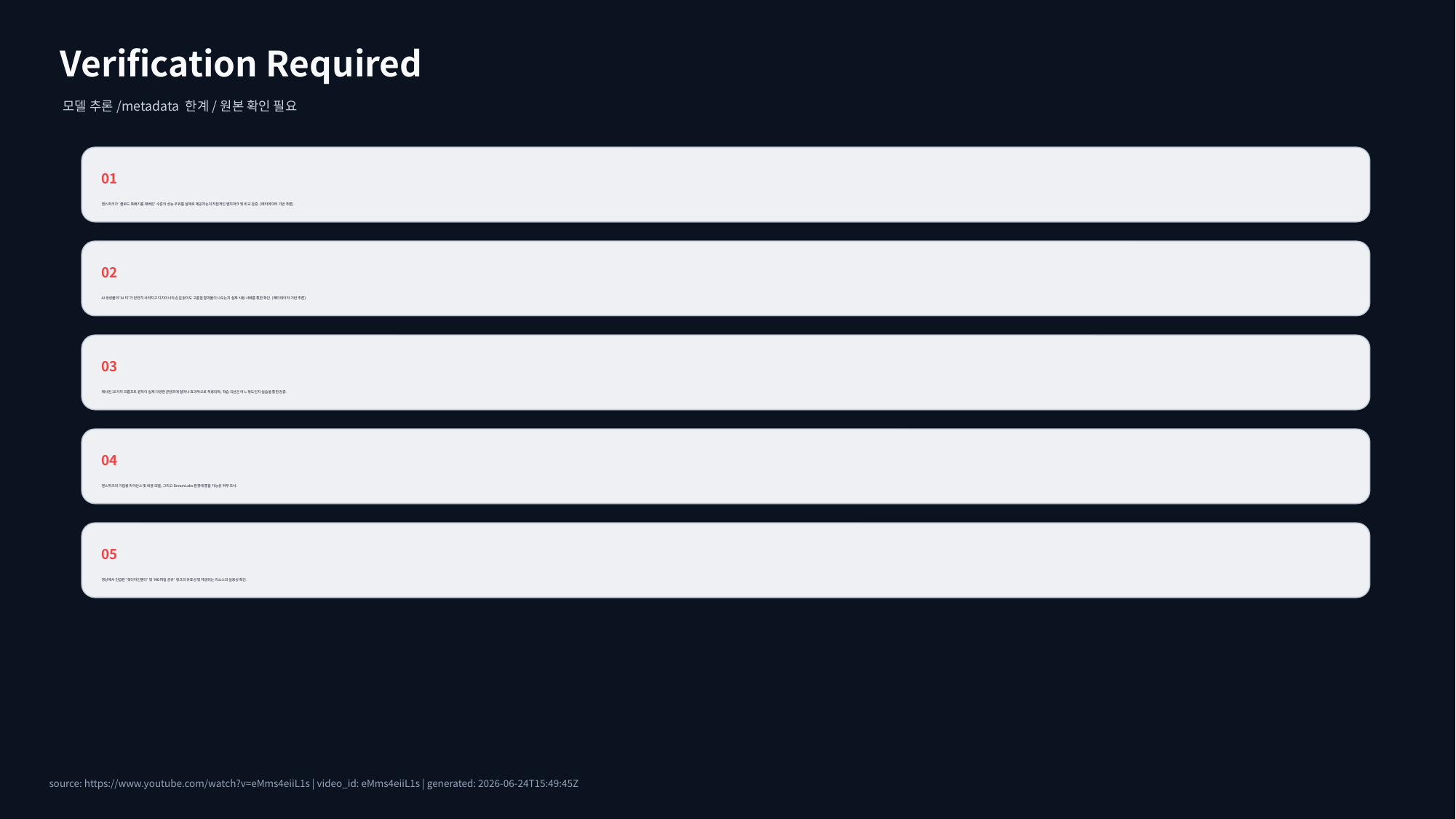

Verification Required
모델 추론/metadata 한계/원본 확인 필요

01
젠스파크가 '클로드 뚝배기를 깨버린' 수준의 성능 우위를 실제로 제공하는지 직접적인 벤치마크 및 비교 검증. (메타데이터 기반 추론)

02
AI 생성물의 'AI 티'가 완전히 사라지고 디자이너의 손길 없이도 고품질 결과물이 나오는지 실제 사용 사례를 통한 확인. (메타데이터 기반 추론)

03
제시된 10가지 프롬프트 원칙이 실제 다양한 콘텐츠에 얼마나 효과적으로 적용되며, 학습 곡선은 어느 정도인지 실습을 통한 검증.

04
젠스파크의 기업용 라이선스 및 비용 모델, 그리고 DreamLabs 환경에 통합 가능성 여부 조사.

05
영상에서 언급된 '겟디자인엠디' 및 'MD파일 공유' 링크의 유효성 및 제공되는 리소스의 실용성 확인.
source: https://www.youtube.com/watch?v=eMms4eiiL1s | video_id: eMms4eiiL1s | generated: 2026-06-24T15:49:45Z